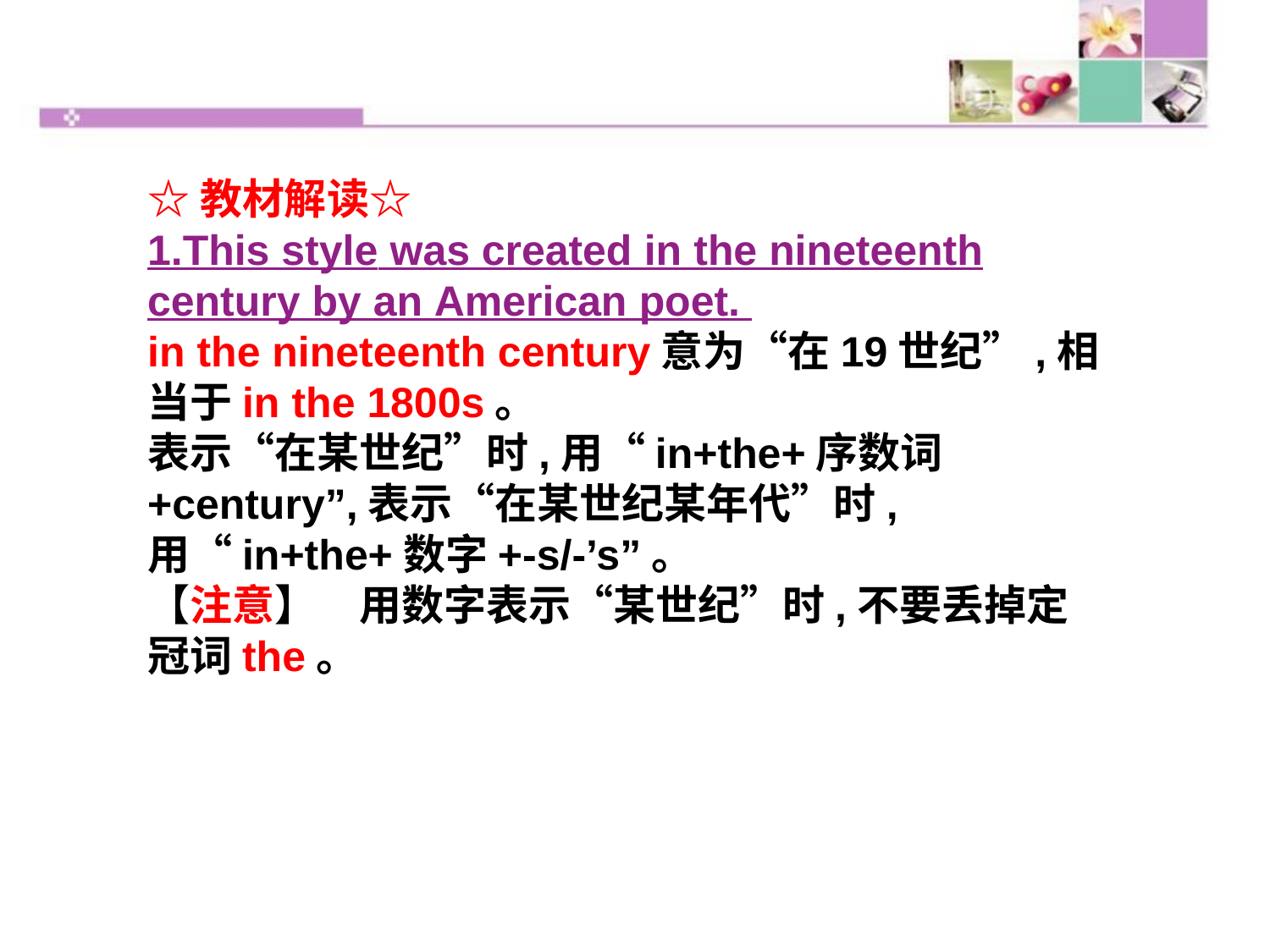

☆教材解读☆
1.This style was created in the nineteenth century by an American poet.
in the nineteenth century意为“在19世纪”,相当于in the 1800s。
表示“在某世纪”时,用“in+the+序数词+century”,表示“在某世纪某年代”时,用“in+the+数字+-s/-’s”。
【注意】　用数字表示“某世纪”时,不要丢掉定冠词the。